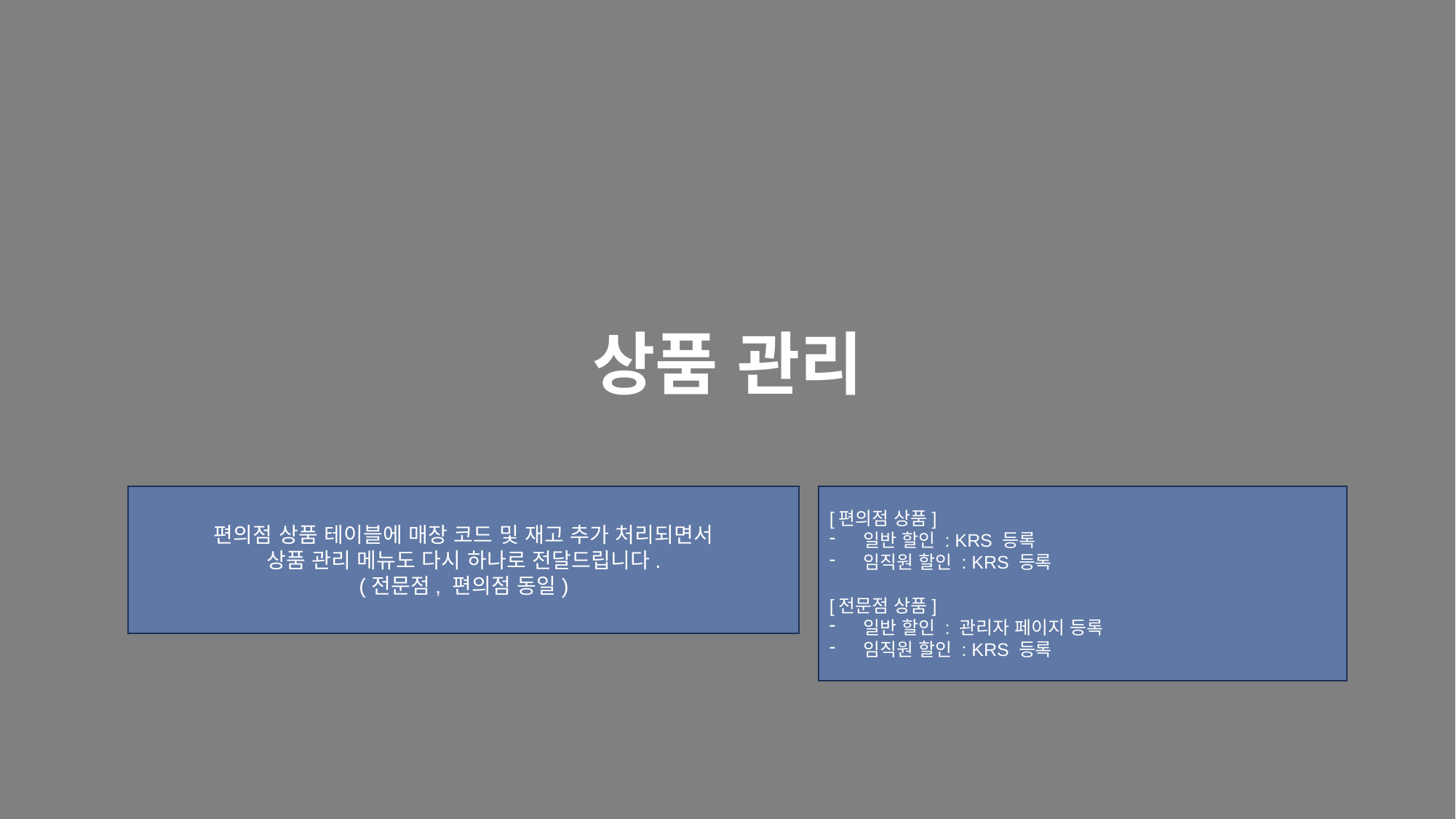

상품 관리
편의점 상품 테이블에 매장 코드 및 재고 추가 처리되면서
상품 관리 메뉴도 다시 하나로 전달드립니다.
(전문점, 편의점 동일)
[편의점 상품]
일반 할인 : KRS 등록
임직원 할인 : KRS 등록

[전문점 상품]
일반 할인 : 관리자 페이지 등록
임직원 할인 : KRS 등록